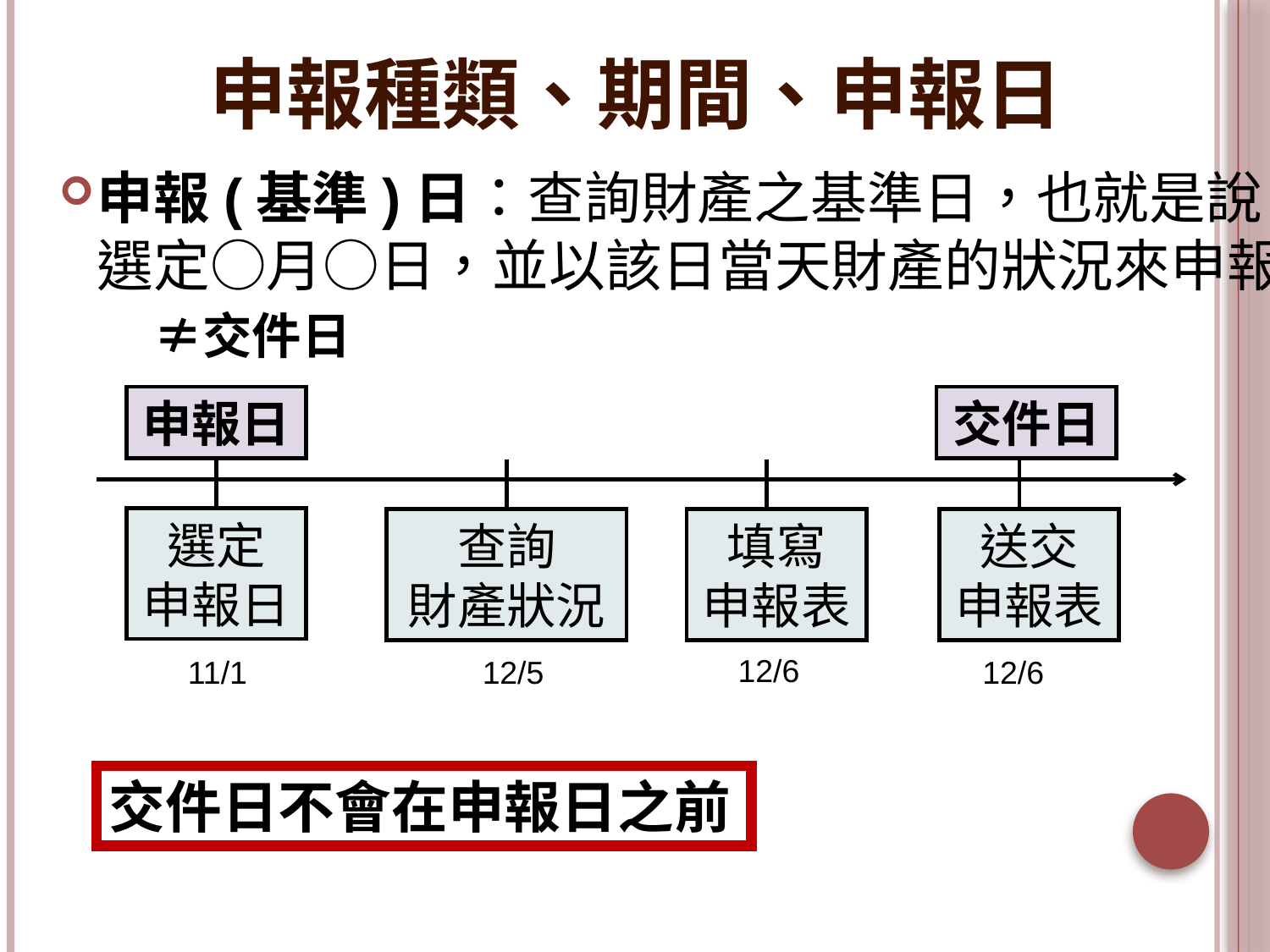

# 申報種類、期間、申報日
申報(基準)日：查詢財產之基準日，也就是說選定○月○日，並以該日當天財產的狀況來申報　≠交件日

申報日
交件日
選定
申報日
查詢
財產狀況
填寫
申報表
送交
申報表
12/6
11/1
12/5
12/6
交件日不會在申報日之前